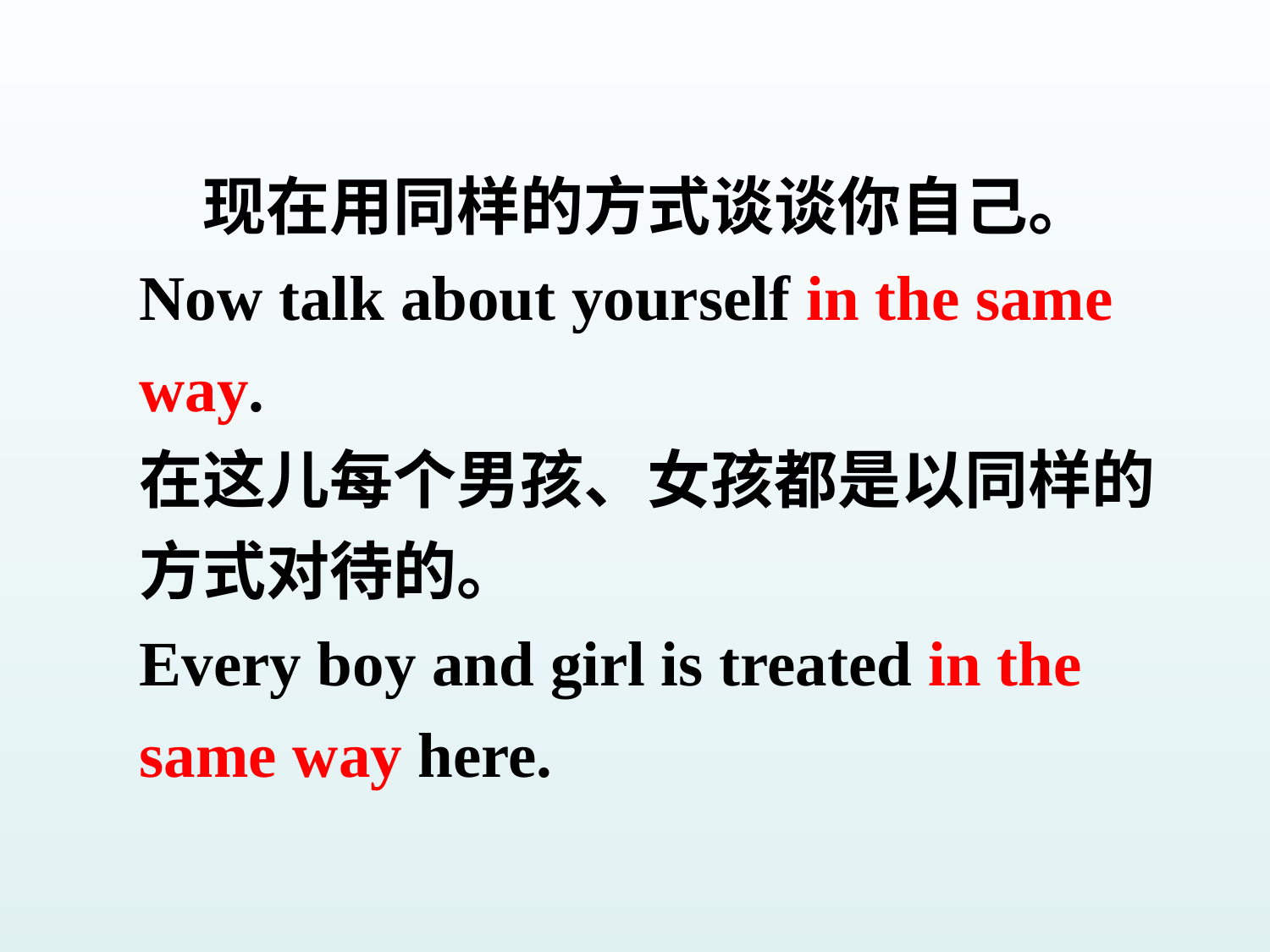

现在用同样的方式谈谈你自己。
Now talk about yourself in the same way.
在这儿每个男孩、女孩都是以同样的方式对待的。
    Every boy and girl is treated in the
    same way here.